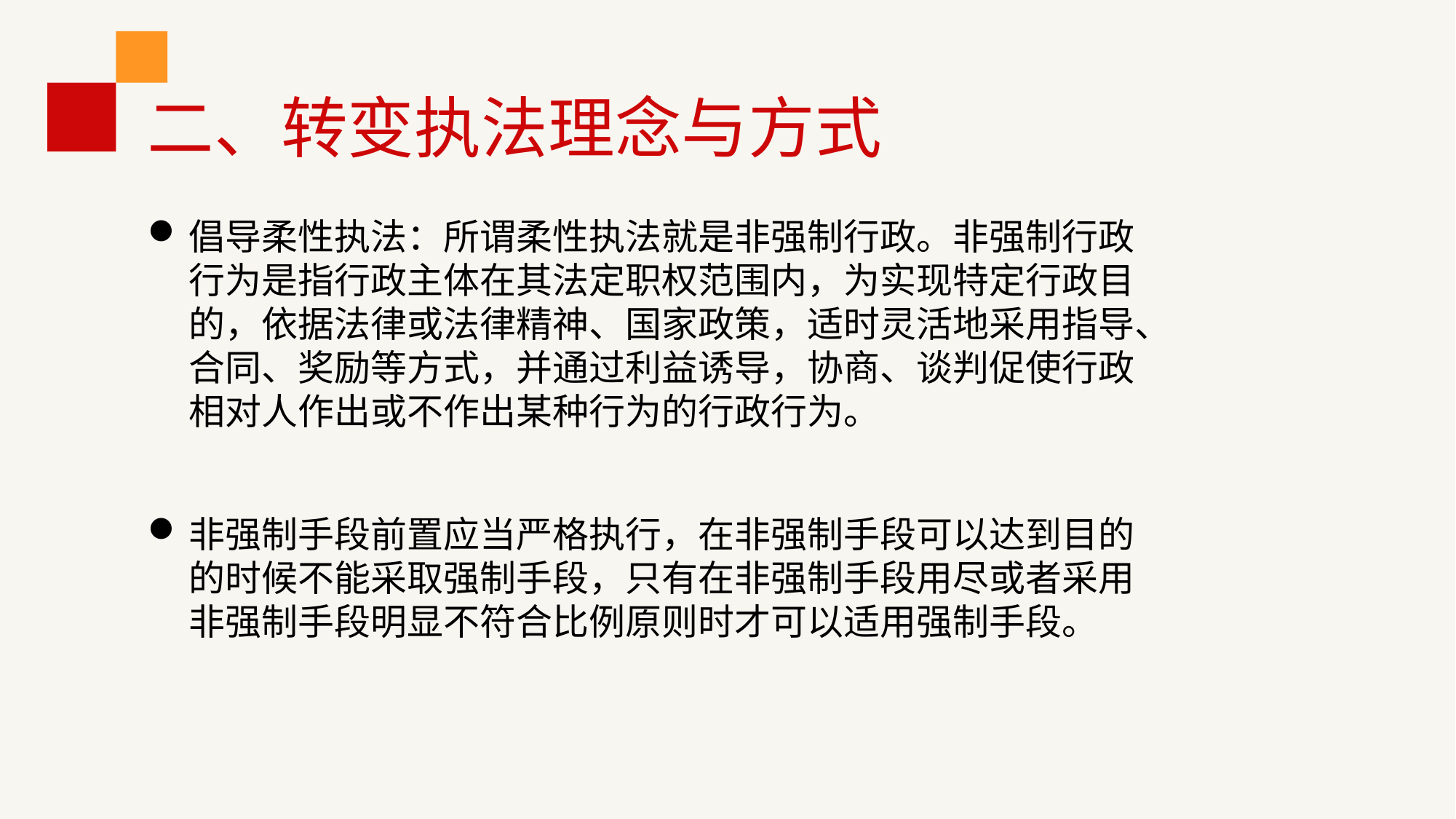

二、转变执法理念与方式

倡导柔性执法：所谓柔性执法就是非强制行政。非强制行政行为是指行政主体在其法定职权范围内，为实现特定行政目的，依据法律或法律精神、国家政策，适时灵活地采用指导、合同、奖励等方式，并通过利益诱导，协商、谈判促使行政相对人作出或不作出某种行为的行政行为。
非强制手段前置应当严格执行，在非强制手段可以达到目的的时候不能采取强制手段，只有在非强制手段用尽或者采用非强制手段明显不符合比例原则时才可以适用强制手段。